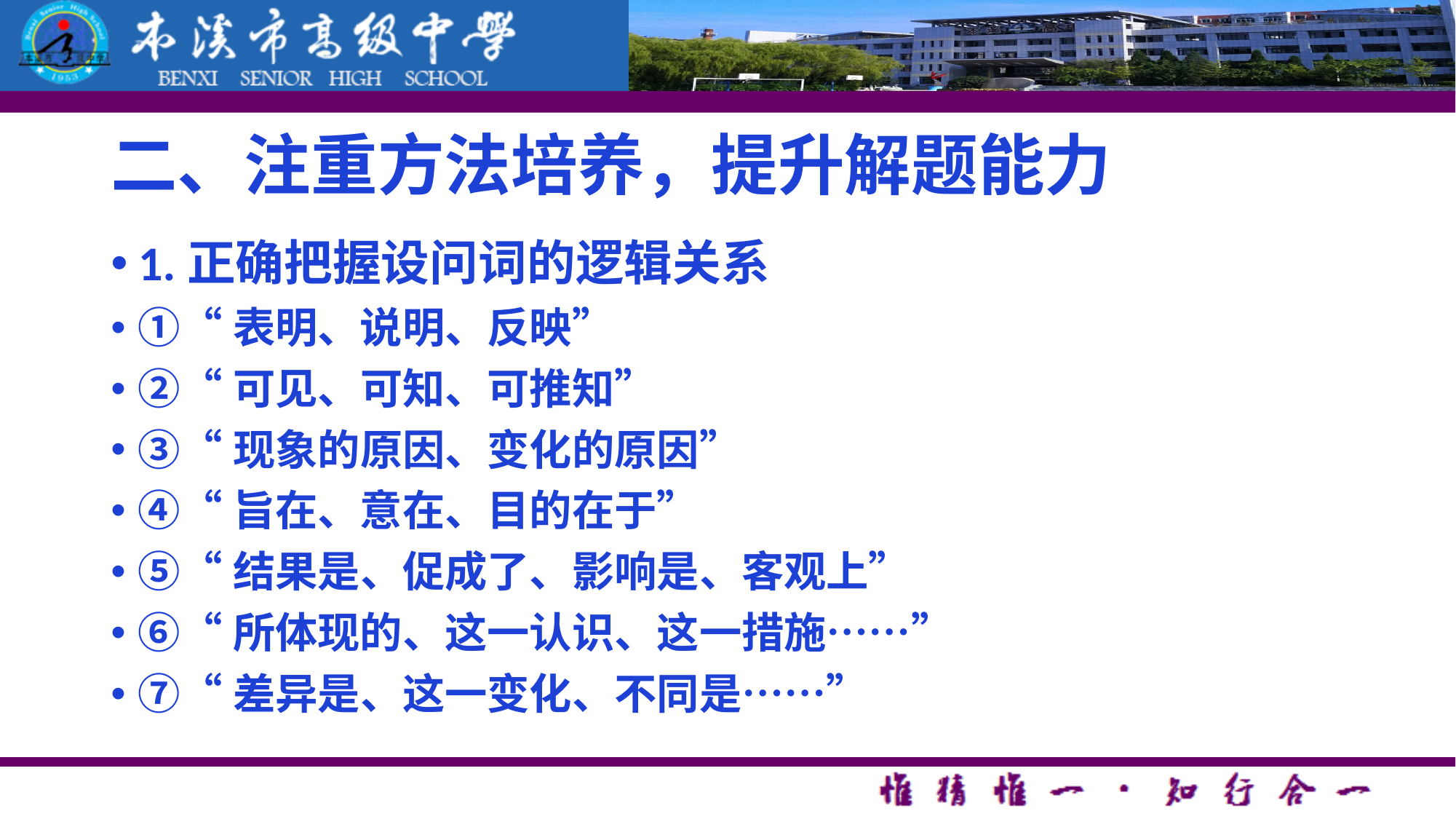

# 二、注重方法培养，提升解题能力
1.正确把握设问词的逻辑关系
①“表明、说明、反映”
②“可见、可知、可推知”
③“现象的原因、变化的原因”
④“旨在、意在、目的在于”
⑤“结果是、促成了、影响是、客观上”
⑥“所体现的、这一认识、这一措施……”
⑦“差异是、这一变化、不同是……”